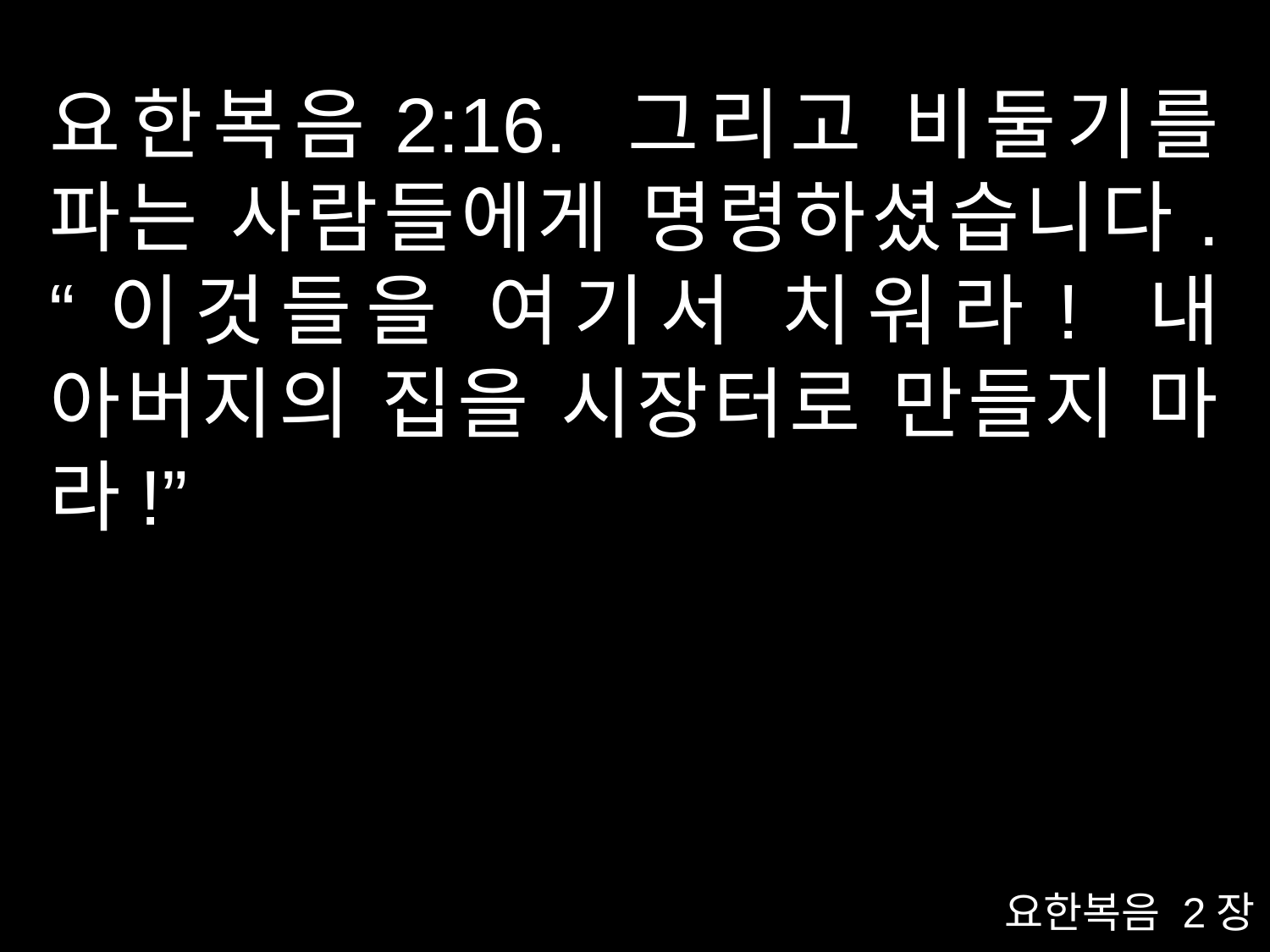

# 요한복음2:16. 그리고 비둘기를 파는 사람들에게 명령하셨습니다. “이것들을 여기서 치워라! 내 아버지의 집을 시장터로 만들지 마라!”
요한복음 2장